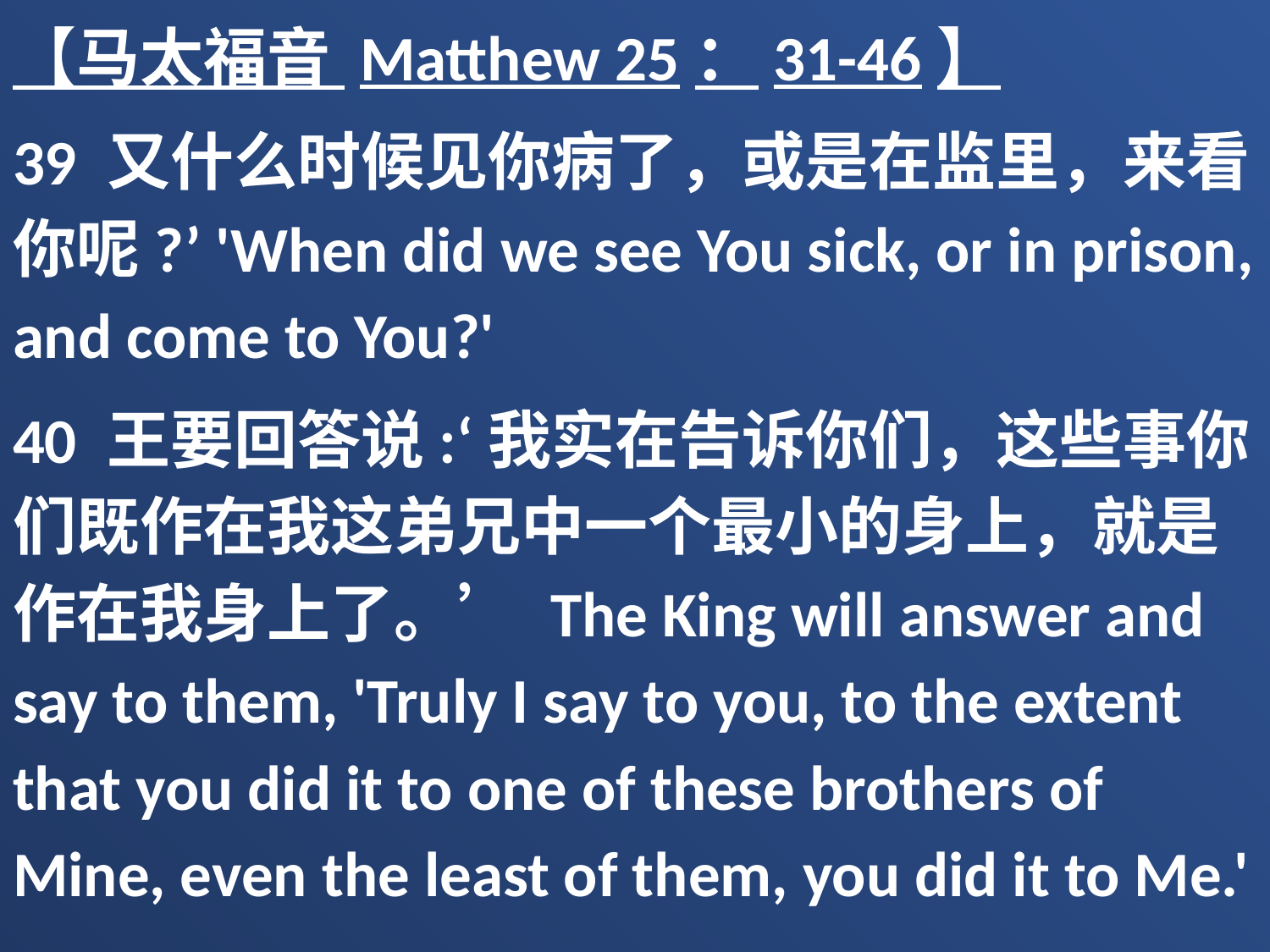

【马太福音 Matthew 25：31-46】
39 又什么时候见你病了，或是在监里，来看你呢?’ 'When did we see You sick, or in prison, and come to You?'
40 王要回答说:‘我实在告诉你们，这些事你们既作在我这弟兄中一个最小的身上，就是作在我身上了。’ The King will answer and say to them, 'Truly I say to you, to the extent that you did it to one of these brothers of Mine, even the least of them, you did it to Me.'